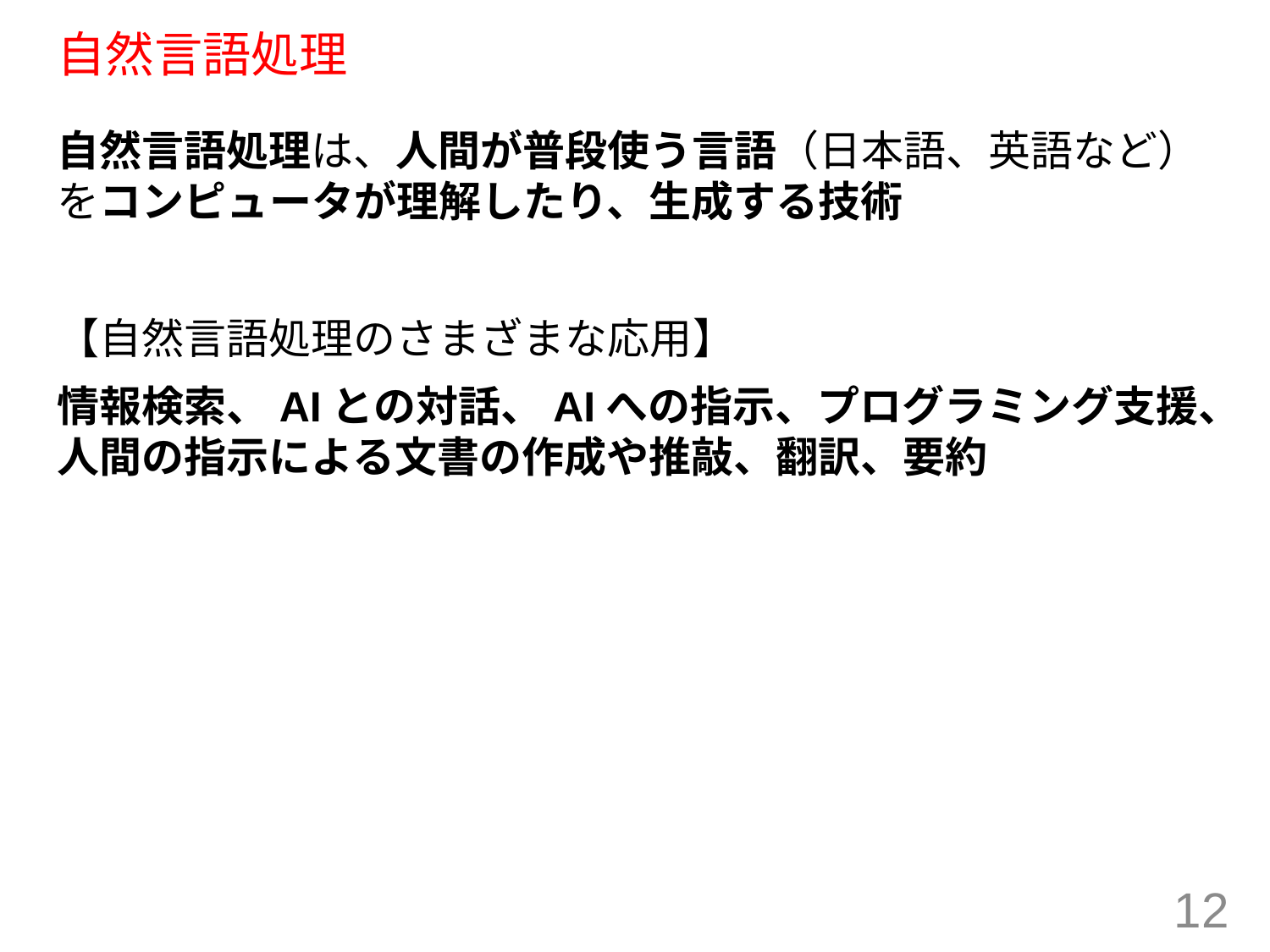

# 自然言語処理
自然言語処理は、人間が普段使う言語（日本語、英語など）をコンピュータが理解したり、生成する技術

【自然言語処理のさまざまな応用】
情報検索、AIとの対話、AIへの指示、プログラミング支援、人間の指示による文書の作成や推敲、翻訳、要約

12